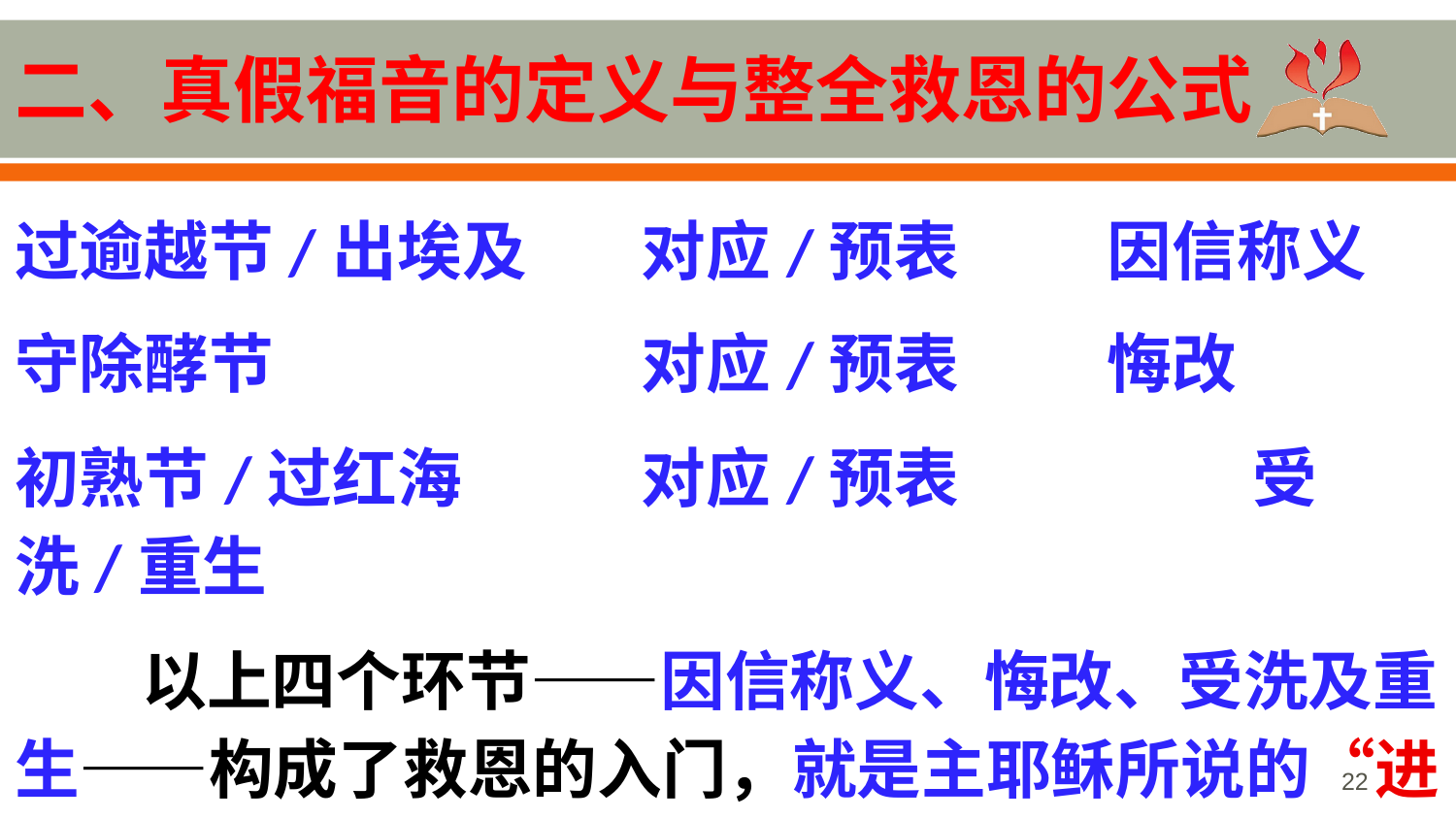

# 二、真假福音的定义与整全救恩的公式
过逾越节/出埃及	   对应/预表	     因信称义
守除酵节                  	   对应/预表	     悔改
初熟节/过红海       	   对应/预表      	     受洗/重生
以上四个环节——因信称义、悔改、受洗及重生——构成了救恩的入门，就是主耶稣所说的“进窄门”。

22